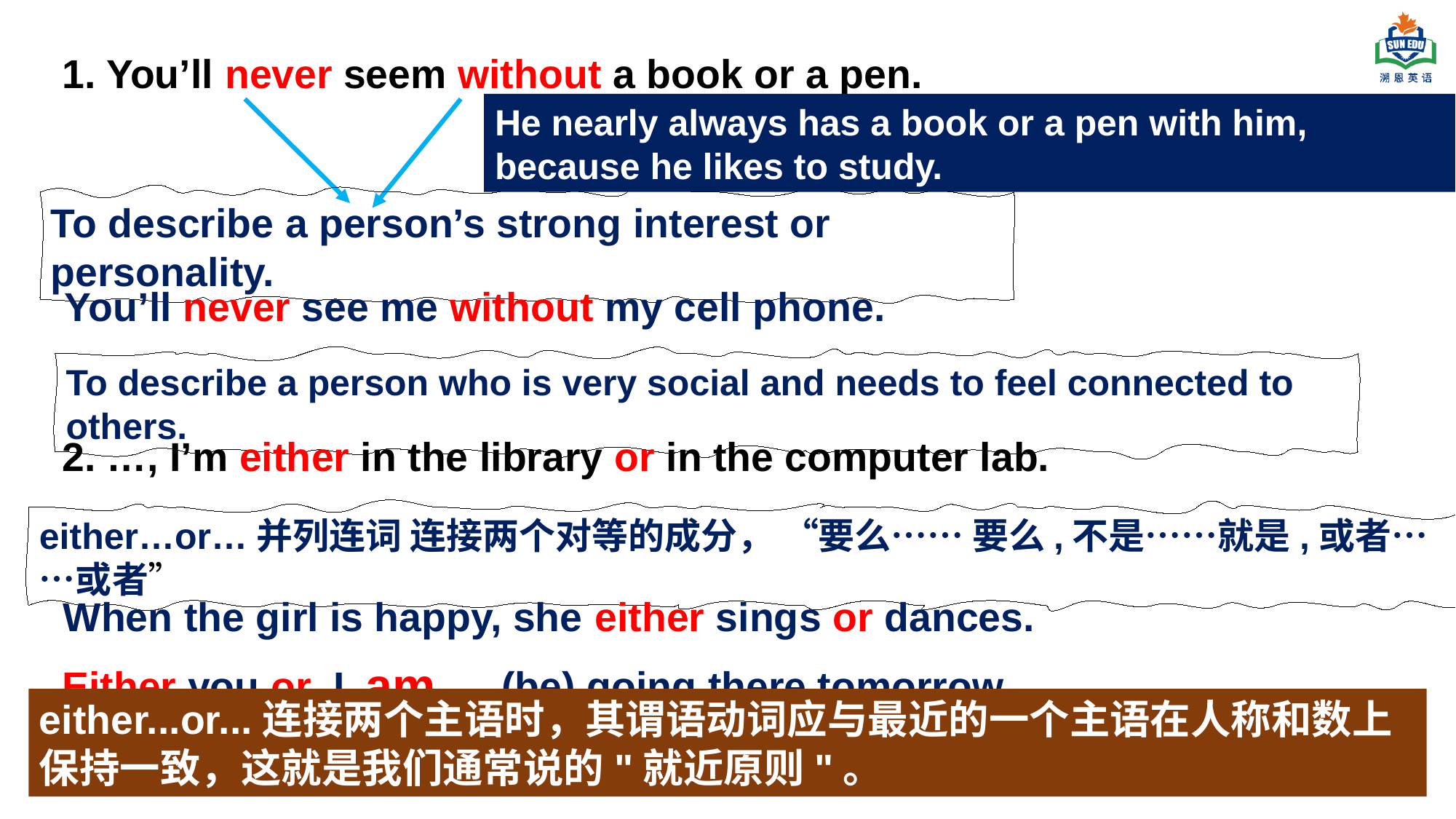

1. You’ll never seem without a book or a pen.
He nearly always has a book or a pen with him, because he likes to study.
To describe a person’s strong interest or personality.
You’ll never see me without my cell phone.
To describe a person who is very social and needs to feel connected to others.
2. …, I’m either in the library or in the computer lab.
either…or…并列连词 连接两个对等的成分， “要么…… 要么,不是……就是,或者……或者”
When the girl is happy, she either sings or dances.
am
Either you or  I ______ (be) going there tomorrow.
either...or...连接两个主语时，其谓语动词应与最近的一个主语在人称和数上保持一致，这就是我们通常说的"就近原则"。